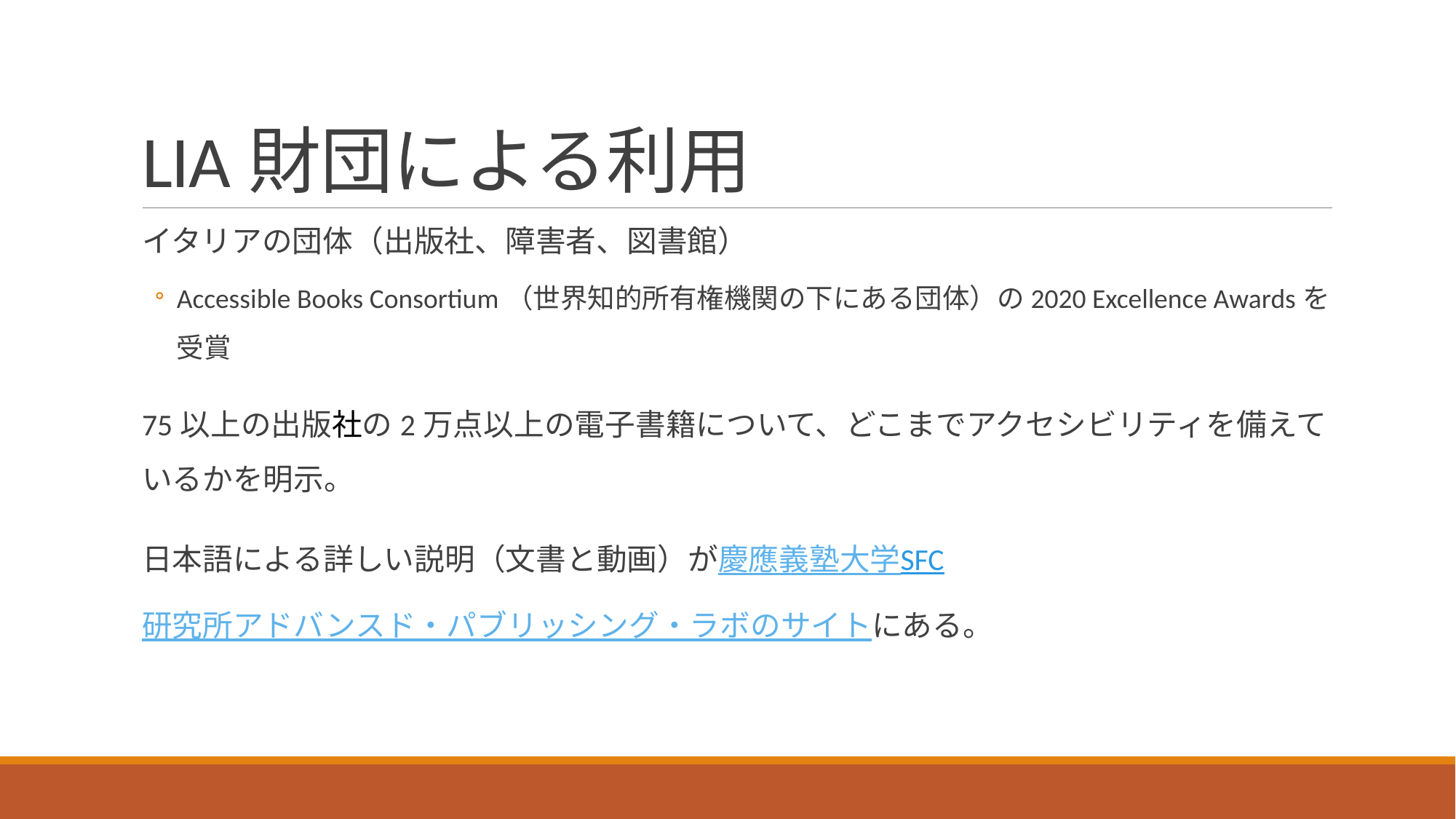

# LIA財団による利用
イタリアの団体（出版社、障害者、図書館）
Accessible Books Consortium（世界知的所有権機関の下にある団体）の2020 Excellence Awardsを受賞
75以上の出版社の2万点以上の電子書籍について、どこまでアクセシビリティを備えているかを明示。
日本語による詳しい説明（文書と動画）が慶應義塾大学SFC研究所アドバンスド・パブリッシング・ラボのサイトにある。